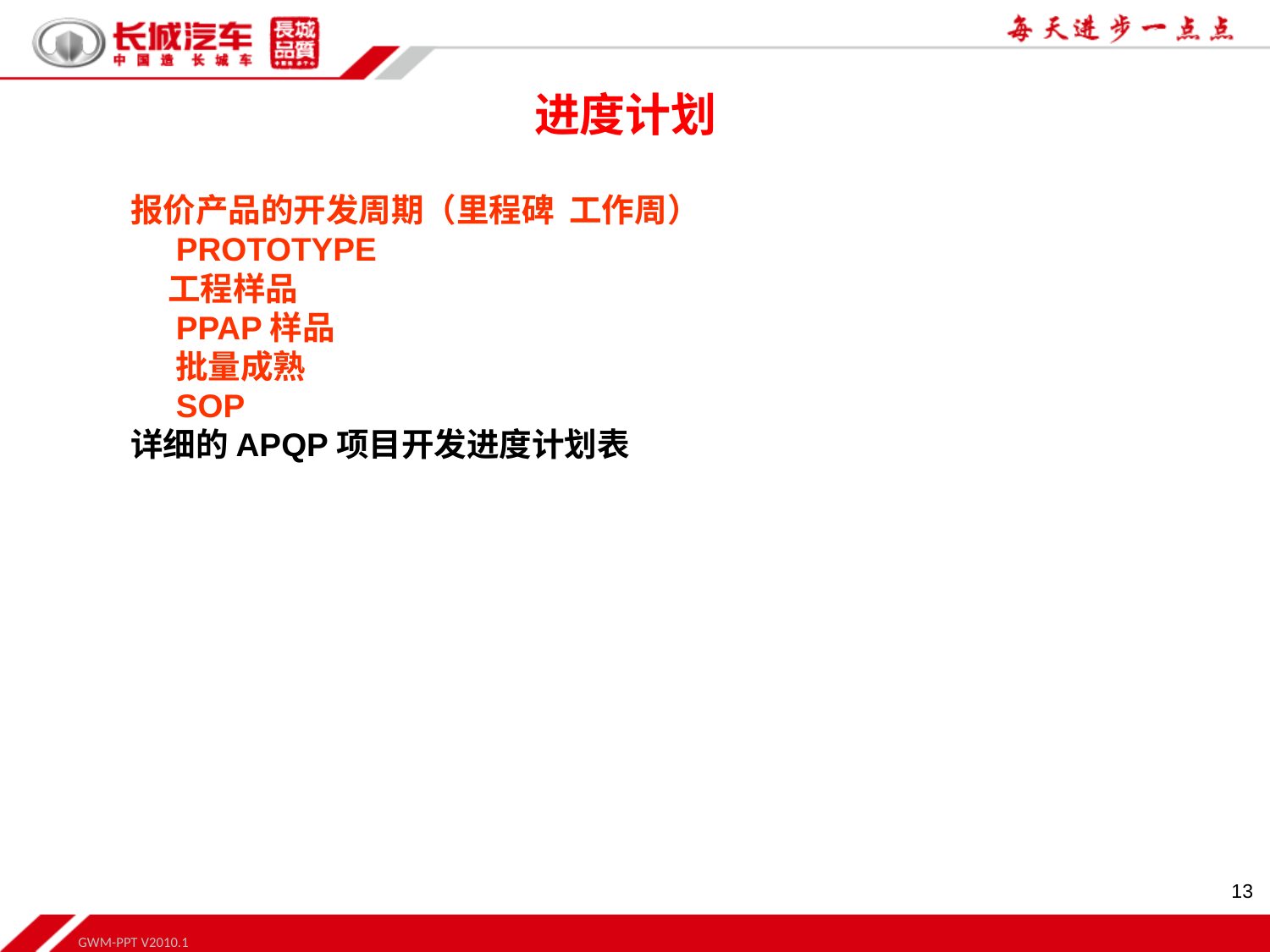

进度计划

报价产品的开发周期（里程碑  工作周）
     PROTOTYPE
    工程样品
     PPAP样品
     批量成熟
     SOP
详细的APQP项目开发进度计划表

13